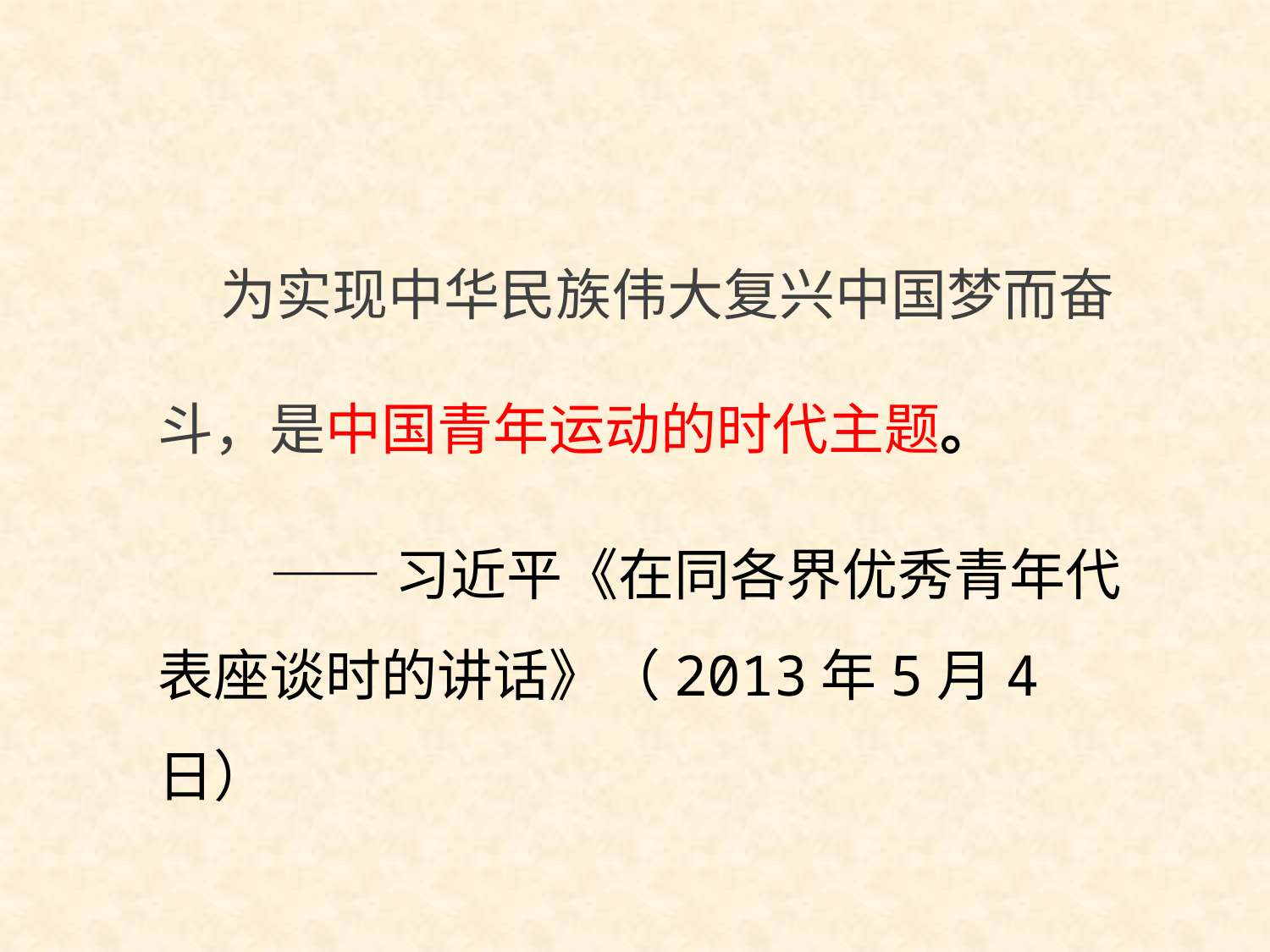

为实现中华民族伟大复兴中国梦而奋斗，是中国青年运动的时代主题。

         ——习近平《在同各界优秀青年代表座谈时的讲话》（2013年5月4日）

103